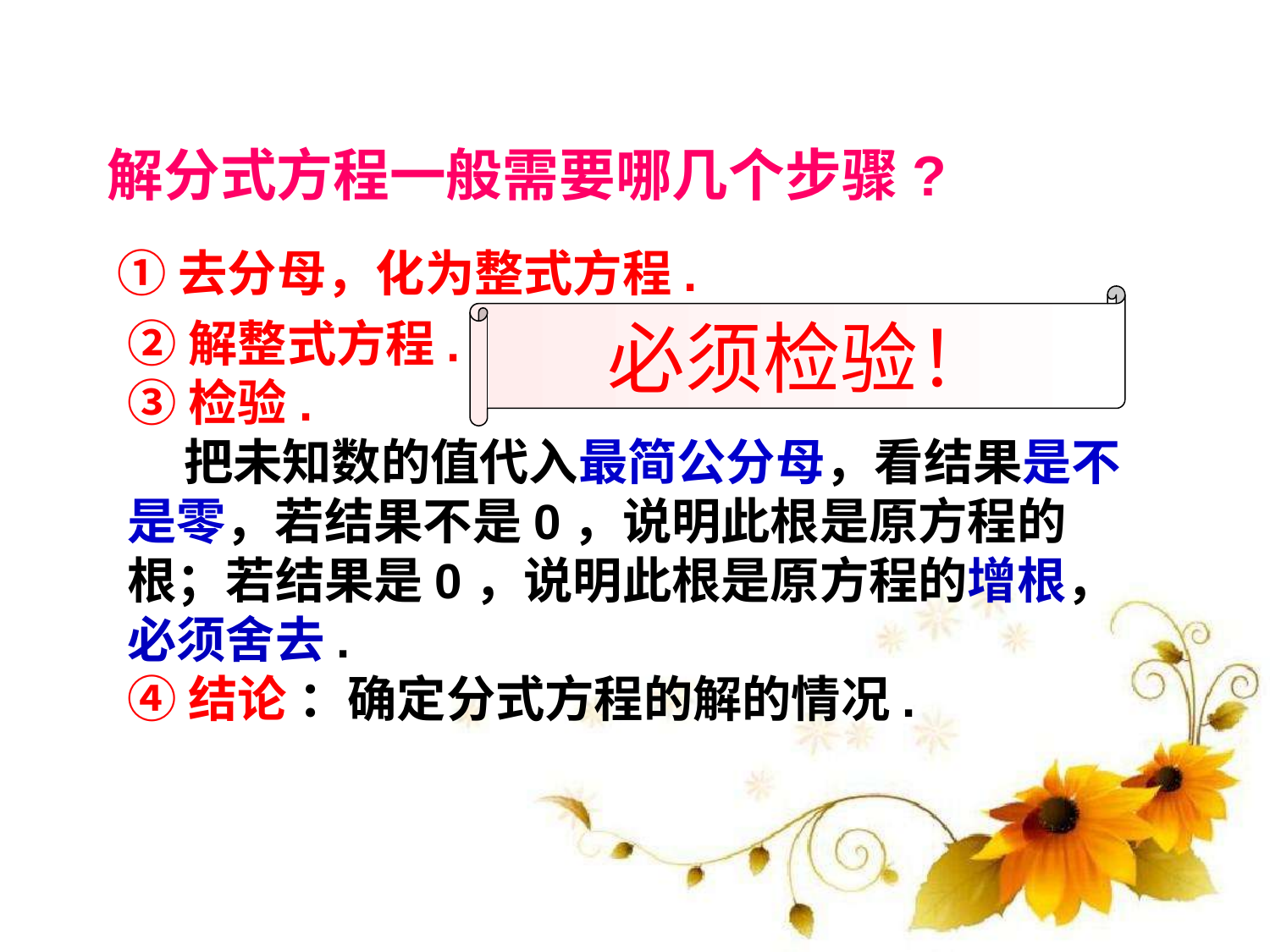

解分式方程一般需要哪几个步骤?
①去分母，化为整式方程.
必须检验！
②解整式方程.
③检验.
    把未知数的值代入最简公分母，看结果是不是零，若结果不是0，说明此根是原方程的根；若结果是0，说明此根是原方程的增根，必须舍去.
④结论 ：确定分式方程的解的情况.